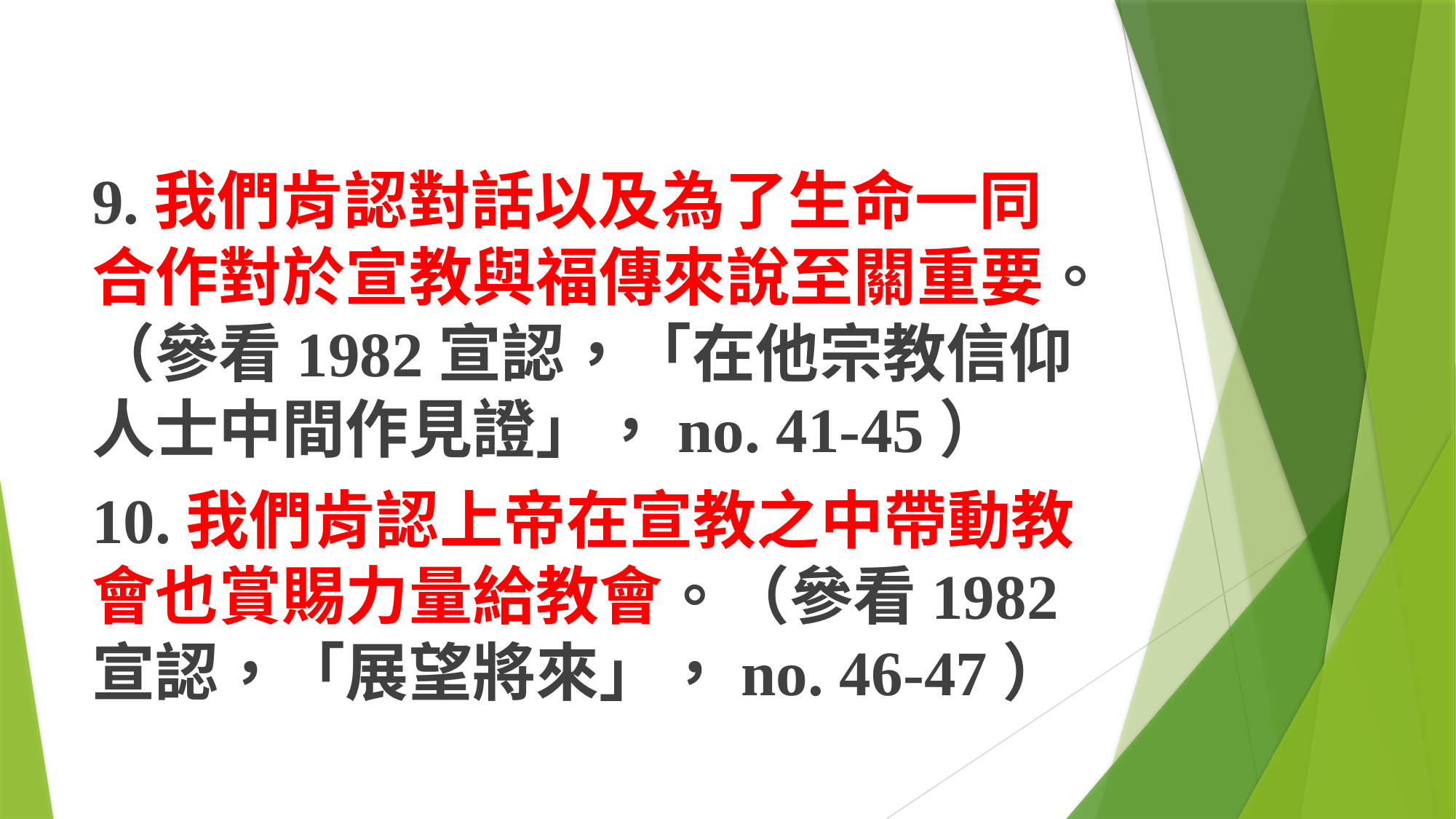

#
9.我們肯認對話以及為了生命一同合作對於宣教與福傳來說至關重要。（參看1982宣認，「在他宗教信仰人士中間作見證」，no. 41-45）
10.我們肯認上帝在宣教之中帶動教會也賞賜力量給教會。（參看1982宣認，「展望將來」，no. 46-47）